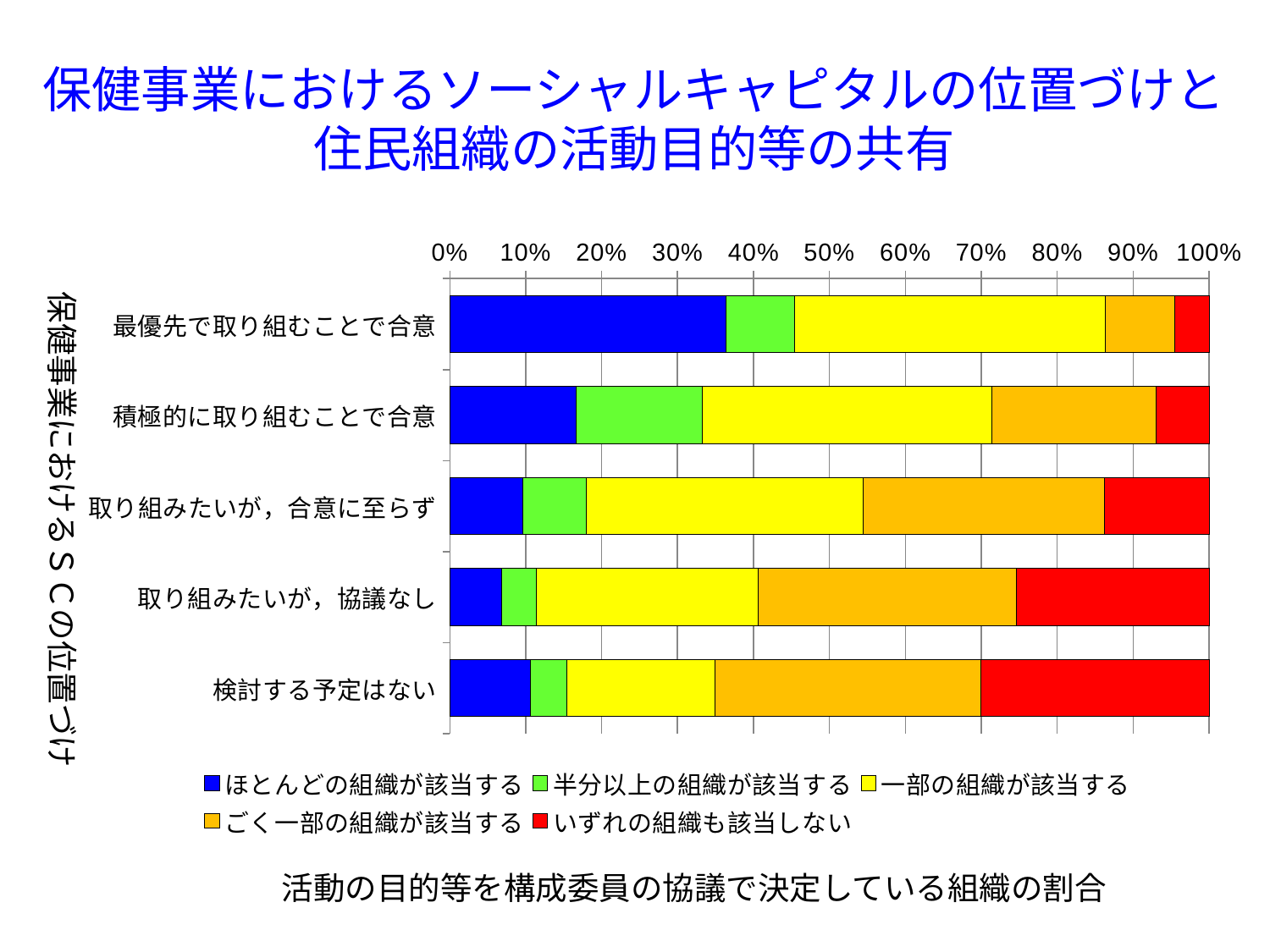

# 保健事業におけるソーシャルキャピタルの位置づけと 住民組織の活動目的等の共有

### Chart

| Category | ほとんどの組織が該当する | 半分以上の組織が該当する | 一部の組織が該当する | ごく一部の組織が該当する | いずれの組織も該当しない |
|---|---|---|---|---|---|
| 最優先で取り組むことで合意 | 8.0 | 2.0 | 9.0 | 2.0 | 1.0 |
| 積極的に取り組むことで合意 | 43.0 | 43.0 | 99.0 | 56.0 | 18.0 |
| 取り組みたいが，合意に至らず | 14.0 | 12.0 | 53.0 | 46.0 | 20.0 |
| 取り組みたいが，協議なし | 23.0 | 15.0 | 98.0 | 114.0 | 85.0 |
| 検討する予定はない | 13.0 | 6.0 | 24.0 | 43.0 | 37.0 |
保健事業におけるＳＣの位置づけ
活動の目的等を構成委員の協議で決定している組織の割合